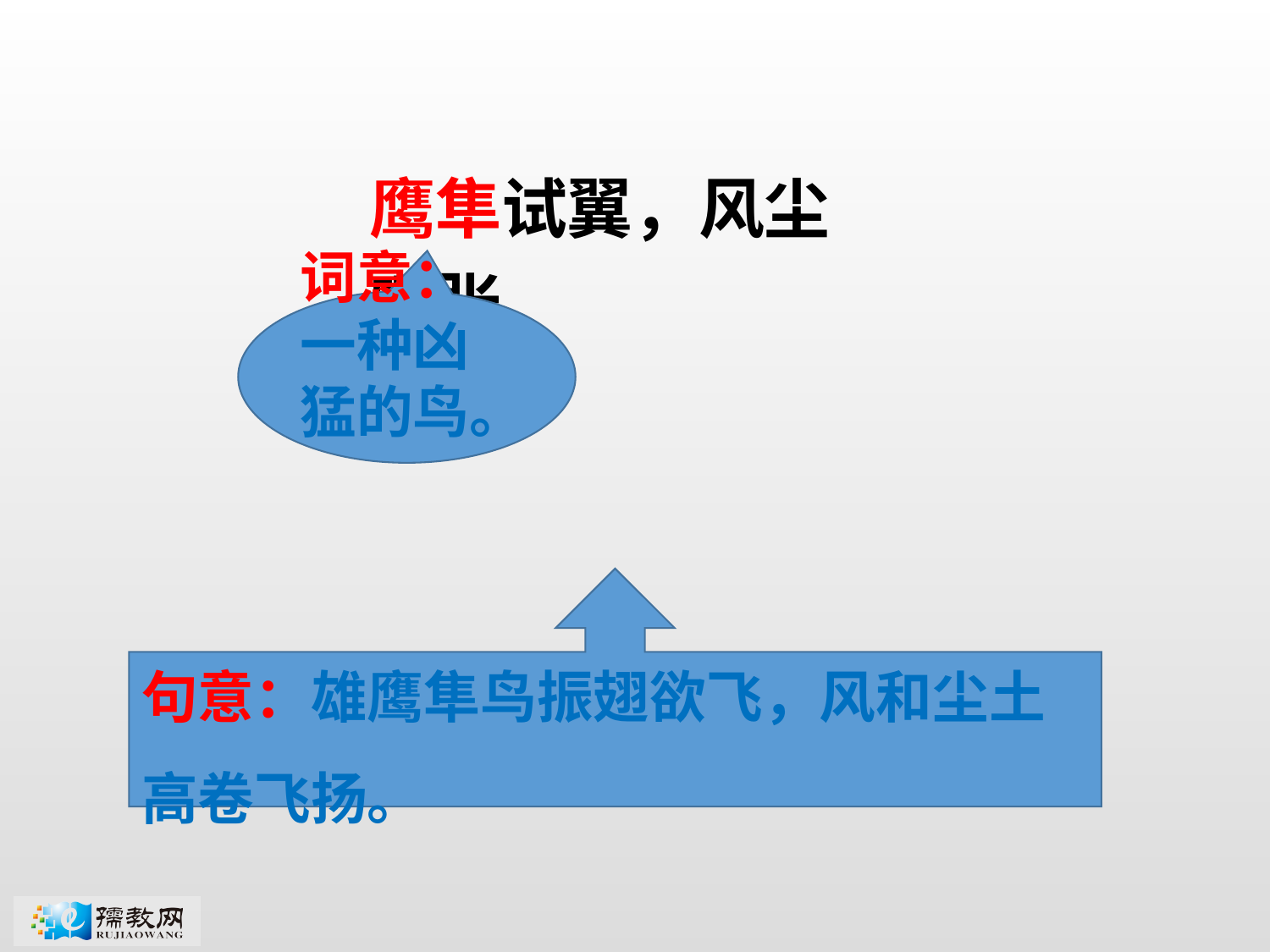

鹰隼试翼，风尘吸张。
词意：一种凶猛的鸟。
句意：雄鹰隼鸟振翅欲飞，风和尘土高卷飞扬。